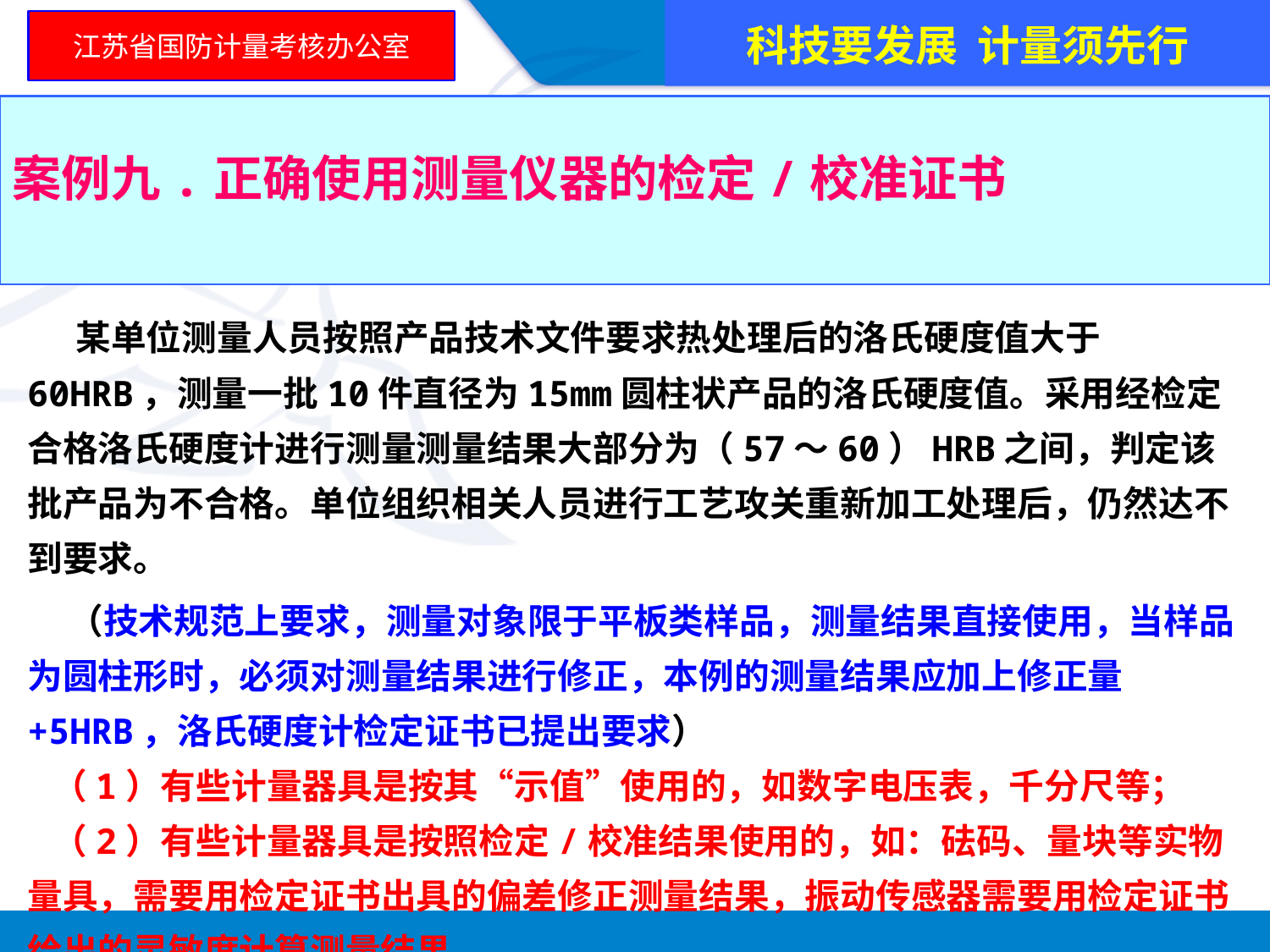

科技要发展  计量须先行
江苏省国防计量考核办公室

案例九.正确使用测量仪器的检定/校准证书

    某单位测量人员按照产品技术文件要求热处理后的洛氏硬度值大于60HRB，测量一批10件直径为15mm圆柱状产品的洛氏硬度值。采用经检定合格洛氏硬度计进行测量测量结果大部分为（57～60）HRB之间，判定该批产品为不合格。单位组织相关人员进行工艺攻关重新加工处理后，仍然达不到要求。
    （技术规范上要求，测量对象限于平板类样品，测量结果直接使用，当样品为圆柱形时，必须对测量结果进行修正，本例的测量结果应加上修正量+5HRB，洛氏硬度计检定证书已提出要求）
  （1）有些计量器具是按其“示值”使用的，如数字电压表，千分尺等；
  （2）有些计量器具是按照检定/校准结果使用的，如：砝码、量块等实物量具，需要用检定证书出具的偏差修正测量结果，振动传感器需要用检定证书给出的灵敏度计算测量结果。